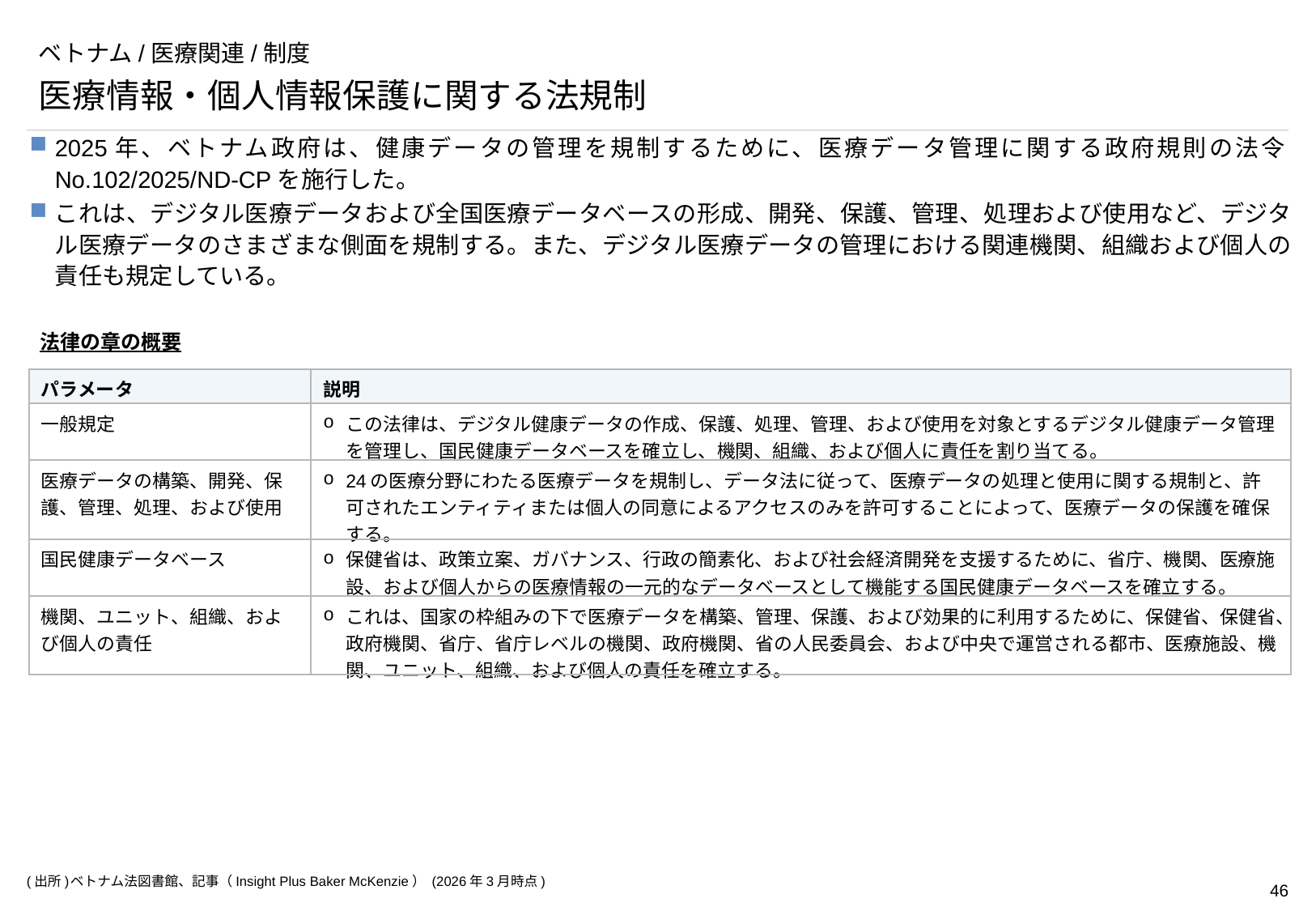

# ベトナム/医療関連/制度
医療情報・個人情報保護に関する法規制
2025年、ベトナム政府は、健康データの管理を規制するために、医療データ管理に関する政府規則の法令No.102/2025/ND-CPを施行した。
これは、デジタル医療データおよび全国医療データベースの形成、開発、保護、管理、処理および使用など、デジタル医療データのさまざまな側面を規制する。また、デジタル医療データの管理における関連機関、組織および個人の責任も規定している。

法律の章の概要
| パラメータ | 説明 |
| --- | --- |
| 一般規定 | この法律は、デジタル健康データの作成、保護、処理、管理、および使用を対象とするデジタル健康データ管理を管理し、国民健康データベースを確立し、機関、組織、および個人に責任を割り当てる。 |
| 医療データの構築、開発、保護、管理、処理、および使用 | 24の医療分野にわたる医療データを規制し、データ法に従って、医療データの処理と使用に関する規制と、許可されたエンティティまたは個人の同意によるアクセスのみを許可することによって、医療データの保護を確保する。 |
| 国民健康データベース | 保健省は、政策立案、ガバナンス、行政の簡素化、および社会経済開発を支援するために、省庁、機関、医療施設、および個人からの医療情報の一元的なデータベースとして機能する国民健康データベースを確立する。 |
| 機関、ユニット、組織、および個人の責任 | これは、国家の枠組みの下で医療データを構築、管理、保護、および効果的に利用するために、保健省、保健省、政府機関、省庁、省庁レベルの機関、政府機関、省の人民委員会、および中央で運営される都市、医療施設、機関、ユニット、組織、および個人の責任を確立する。 |
(出所)	ベトナム法図書館、記事（Insight Plus Baker McKenzie） (2026年3月時点)